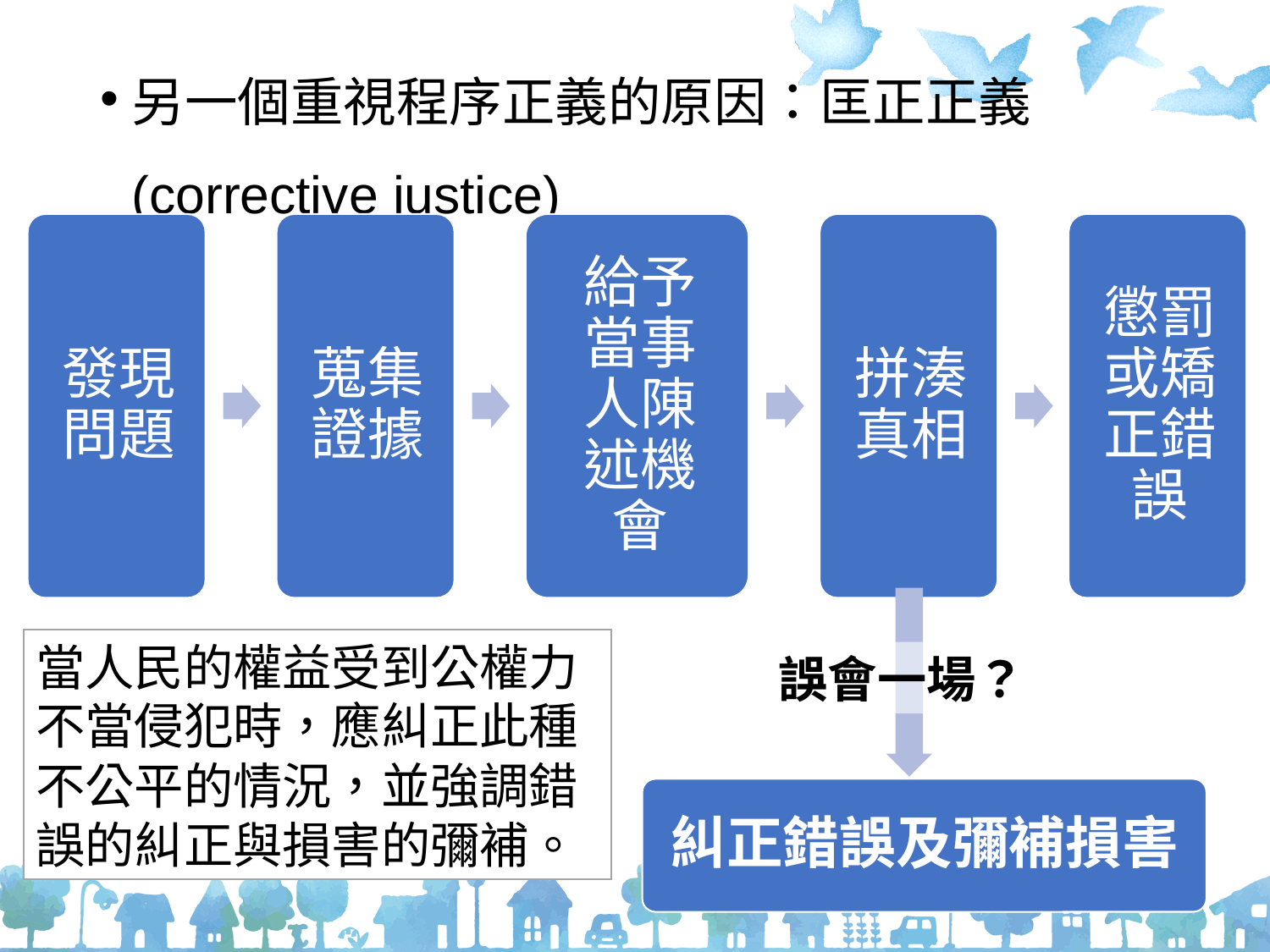

另一個重視程序正義的原因：匡正正義(corrective justice)

發現
問題

蒐集
證據

給予當事人陳述機會

拼湊
真相

懲罰或矯正錯誤
誤會一場？

當人民的權益受到公權力不當侵犯時，應糾正此種不公平的情況，並強調錯誤的糾正與損害的彌補。

糾正錯誤及彌補損害